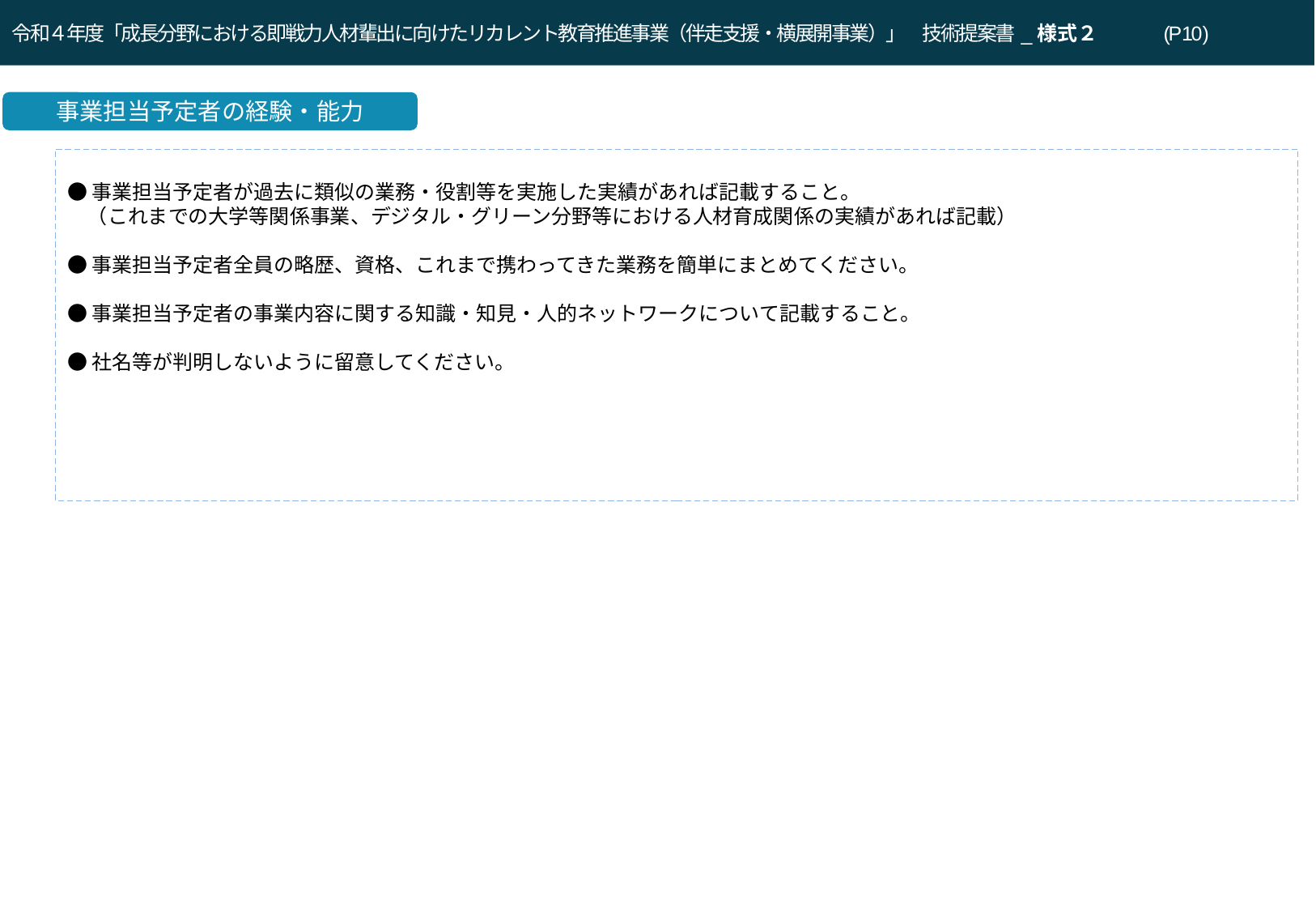

令和４年度「成長分野における即戦力人材輩出に向けたリカレント教育推進事業（伴走支援・横展開事業）」　技術提案書_様式２　　　(P10)
令和２年度「就職・転職支援のための大学リカレント教育推進事業（就職・転職支援のためのリカレント教育プログラムの開発・実施）」企画提案書（a：求職支援）(P10)
事業担当予定者の経験・能力

●事業担当予定者が過去に類似の業務・役割等を実施した実績があれば記載すること。
　（これまでの大学等関係事業、デジタル・グリーン分野等における人材育成関係の実績があれば記載）

●事業担当予定者全員の略歴、資格、これまで携わってきた業務を簡単にまとめてください。

●事業担当予定者の事業内容に関する知識・知見・人的ネットワークについて記載すること。

●社名等が判明しないように留意してください。